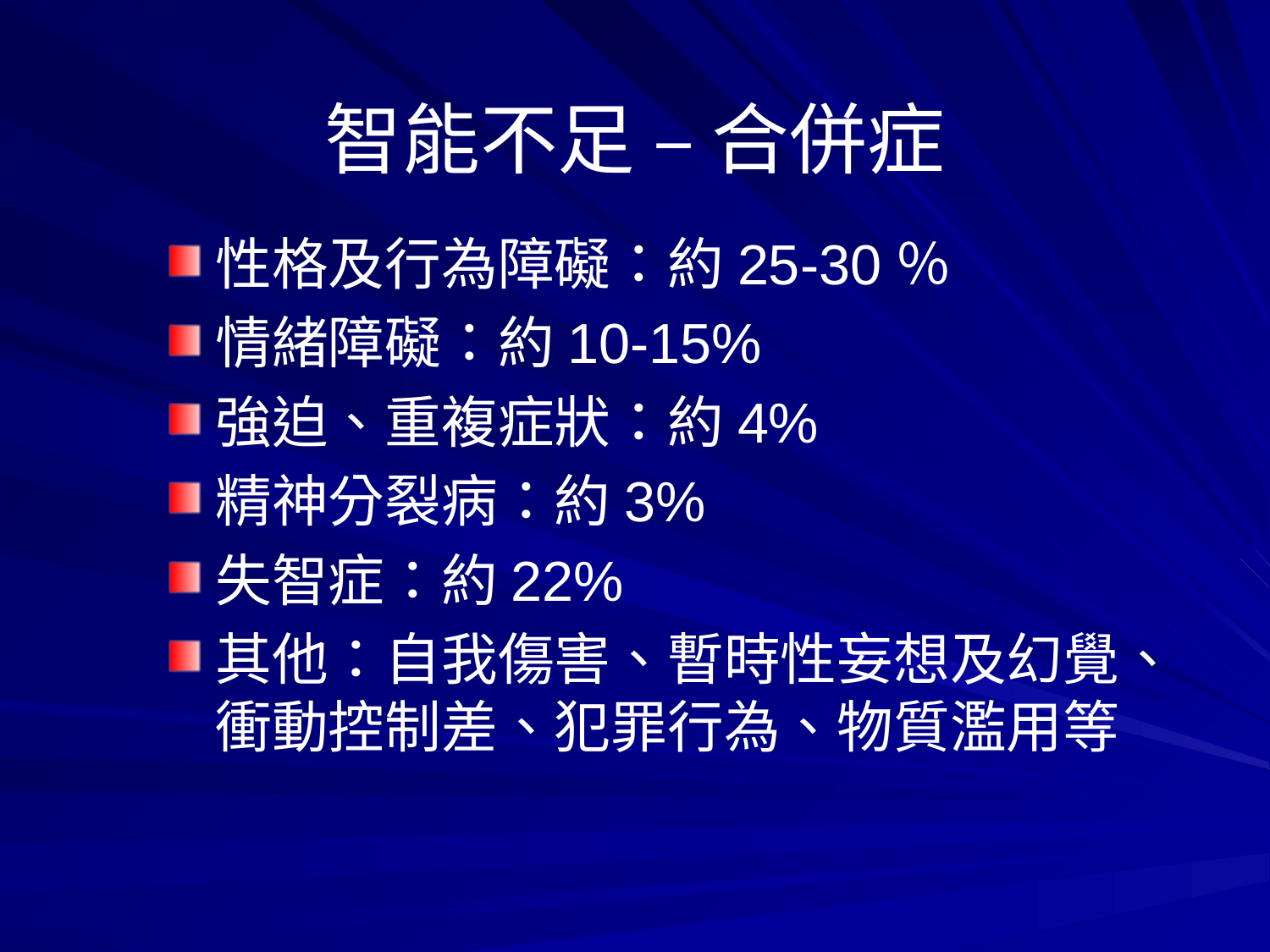

# 智能不足 – 合併症
性格及行為障礙：約25-30％
情緒障礙：約10-15%
強迫、重複症狀：約4%
精神分裂病：約3%
失智症：約22%
其他：自我傷害、暫時性妄想及幻覺、衝動控制差、犯罪行為、物質濫用等